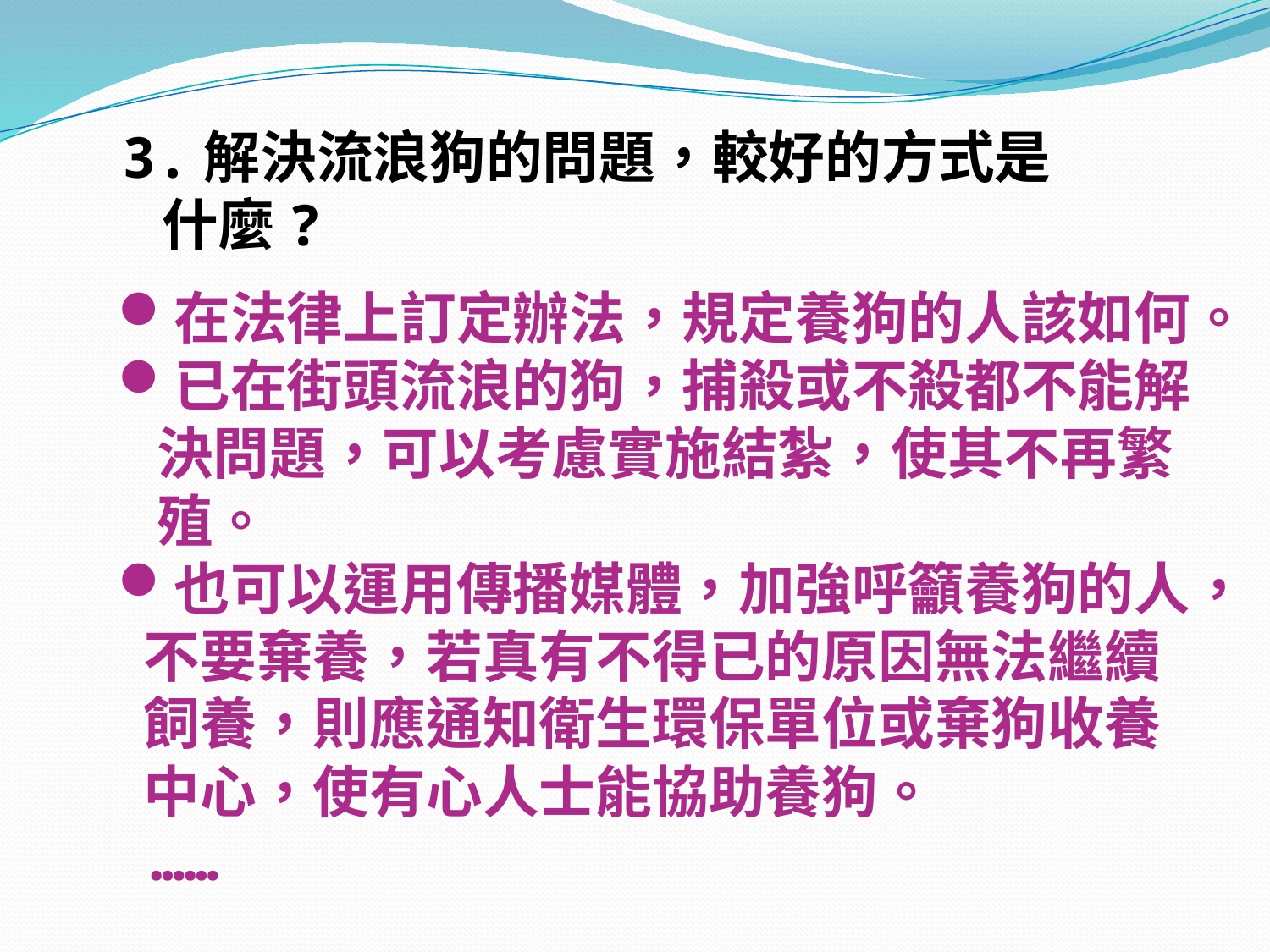

3.解決流浪狗的問題，較好的方式是
  什麼?
在法律上訂定辦法，規定養狗的人該如何。
已在街頭流浪的狗，捕殺或不殺都不能解
  決問題，可以考慮實施結紮，使其不再繁
  殖。
也可以運用傳播媒體，加強呼籲養狗的人，
 不要棄養，若真有不得已的原因無法繼續
 飼養，則應通知衛生環保單位或棄狗收養
 中心，使有心人士能協助養狗。
 ……